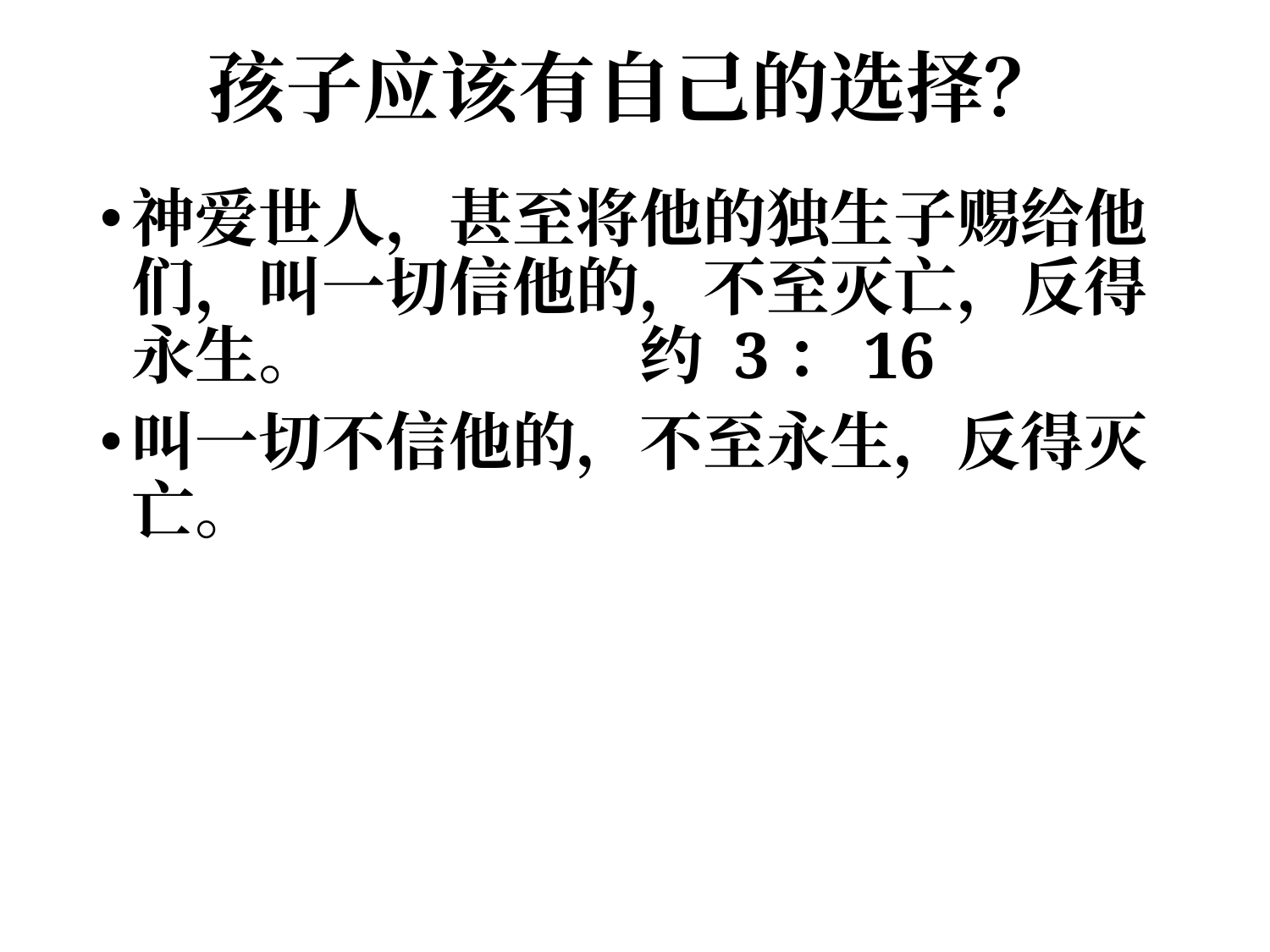

# 孩子应该有自己的选择？
神爱世人，甚至将他的独生子赐给他们，叫一切信他的，不至灭亡，反得永生。 			约 3：16
叫一切不信他的，不至永生，反得灭亡。